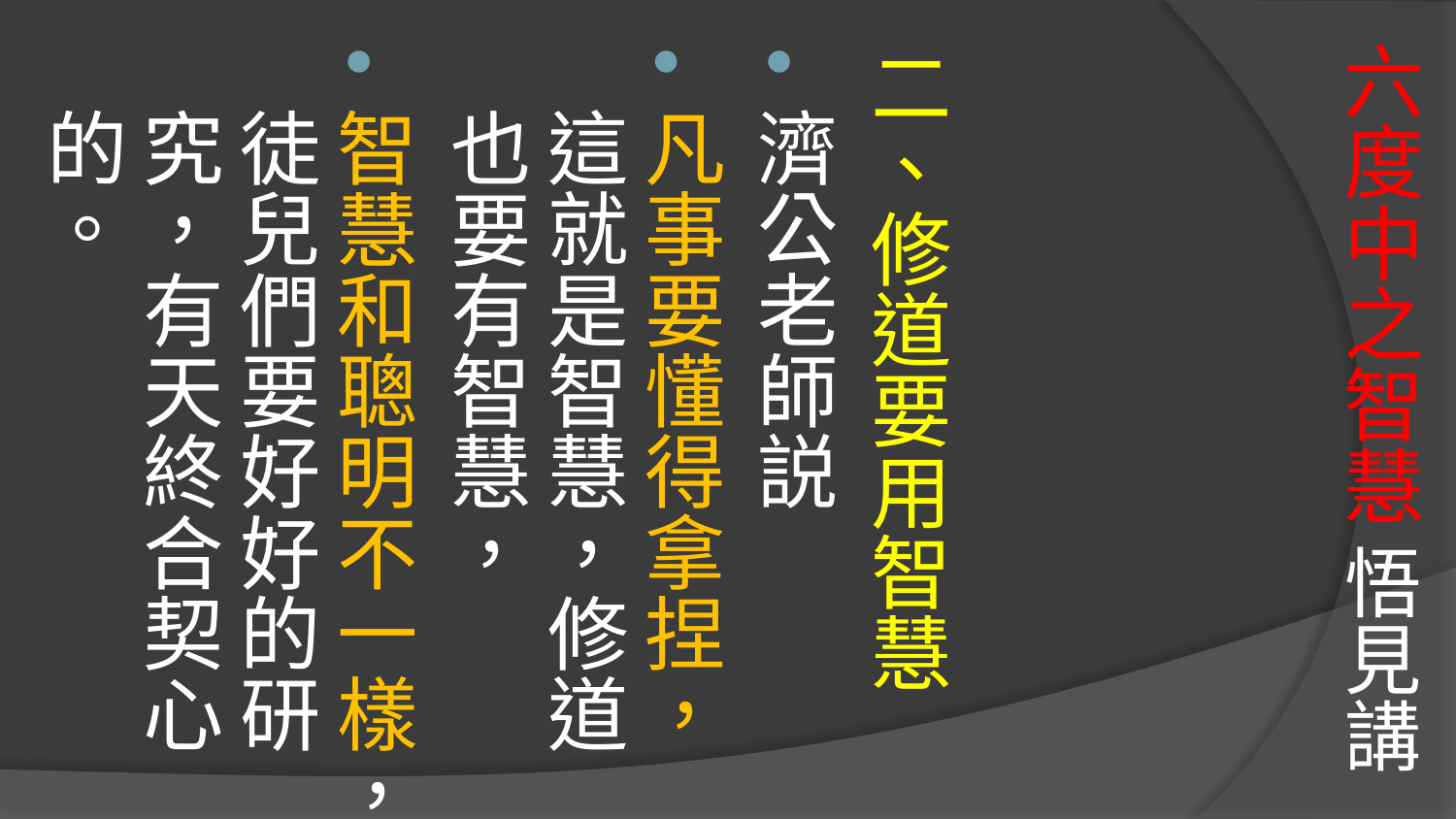

# 六度中之智慧 悟見講
二、修道要用智慧
濟公老師説
凡事要懂得拿捏，這就是智慧，修道也要有智慧，
智慧和聰明不一樣，徒兒們要好好的研究，有天終合契心的。